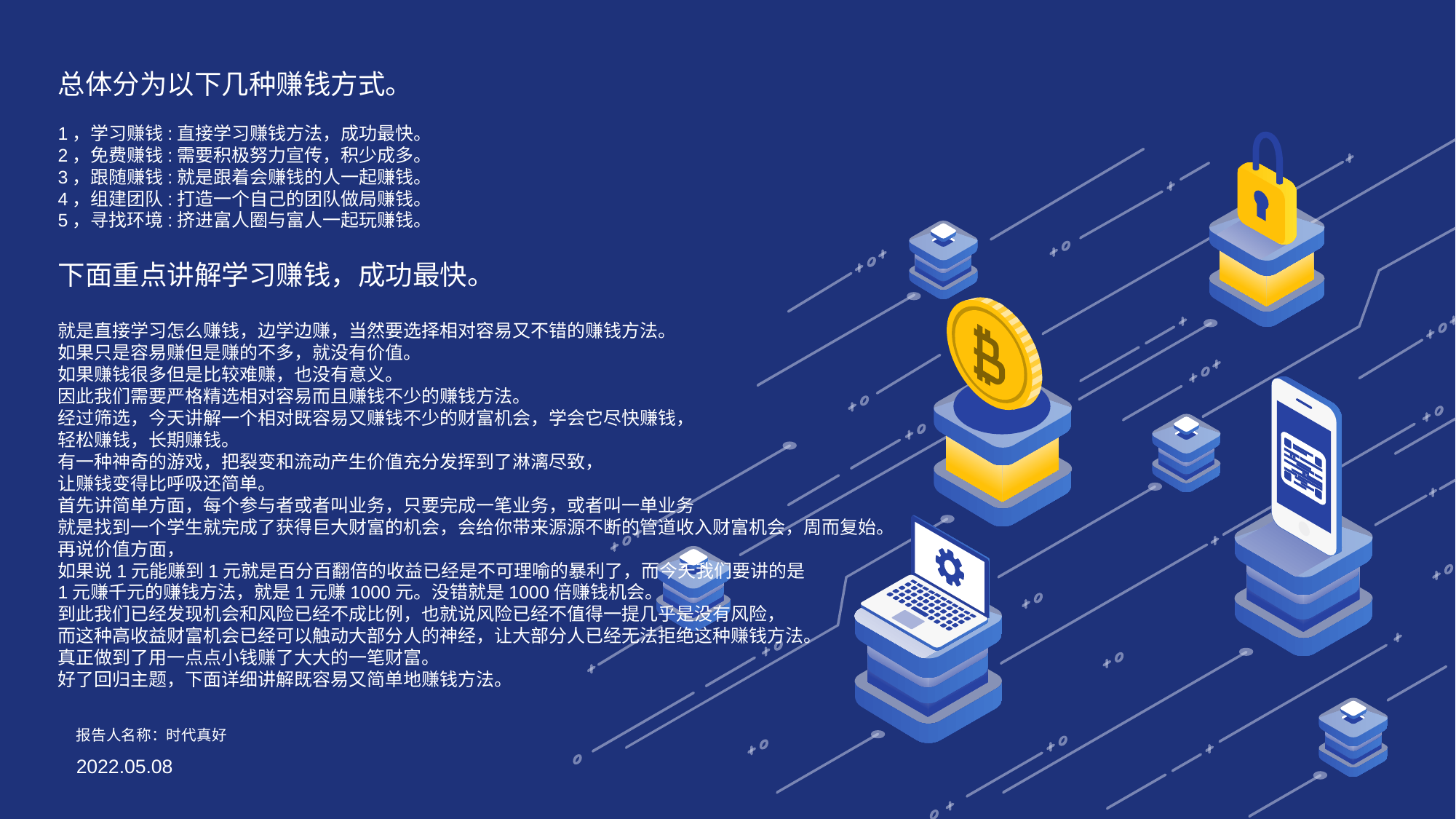

总体分为以下几种赚钱方式。

1，学习赚钱:直接学习赚钱方法，成功最快。
2，免费赚钱:需要积极努力宣传，积少成多。
3，跟随赚钱:就是跟着会赚钱的人一起赚钱。
4，组建团队:打造一个自己的团队做局赚钱。
5，寻找环境:挤进富人圈与富人一起玩赚钱。
下面重点讲解学习赚钱，成功最快。
就是直接学习怎么赚钱，边学边赚，当然要选择相对容易又不错的赚钱方法。
如果只是容易赚但是赚的不多，就没有价值。
如果赚钱很多但是比较难赚，也没有意义。
因此我们需要严格精选相对容易而且赚钱不少的赚钱方法。
经过筛选，今天讲解一个相对既容易又赚钱不少的财富机会，学会它尽快赚钱，
轻松赚钱，长期赚钱。
有一种神奇的游戏，把裂变和流动产生价值充分发挥到了淋漓尽致，
让赚钱变得比呼吸还简单。
首先讲简单方面，每个参与者或者叫业务，只要完成一笔业务，或者叫一单业务
就是找到一个学生就完成了获得巨大财富的机会，会给你带来源源不断的管道收入财富机会，周而复始。
再说价值方面，
如果说1元能赚到1元就是百分百翻倍的收益已经是不可理喻的暴利了，而今天我们要讲的是
1元赚千元的赚钱方法，就是1元赚1000元。没错就是1000倍赚钱机会。
到此我们已经发现机会和风险已经不成比例，也就说风险已经不值得一提几乎是没有风险，
而这种高收益财富机会已经可以触动大部分人的神经，让大部分人已经无法拒绝这种赚钱方法。
真正做到了用一点点小钱赚了大大的一笔财富。
好了回归主题，下面详细讲解既容易又简单地赚钱方法。
报告人名称：时代真好
2022.05.08